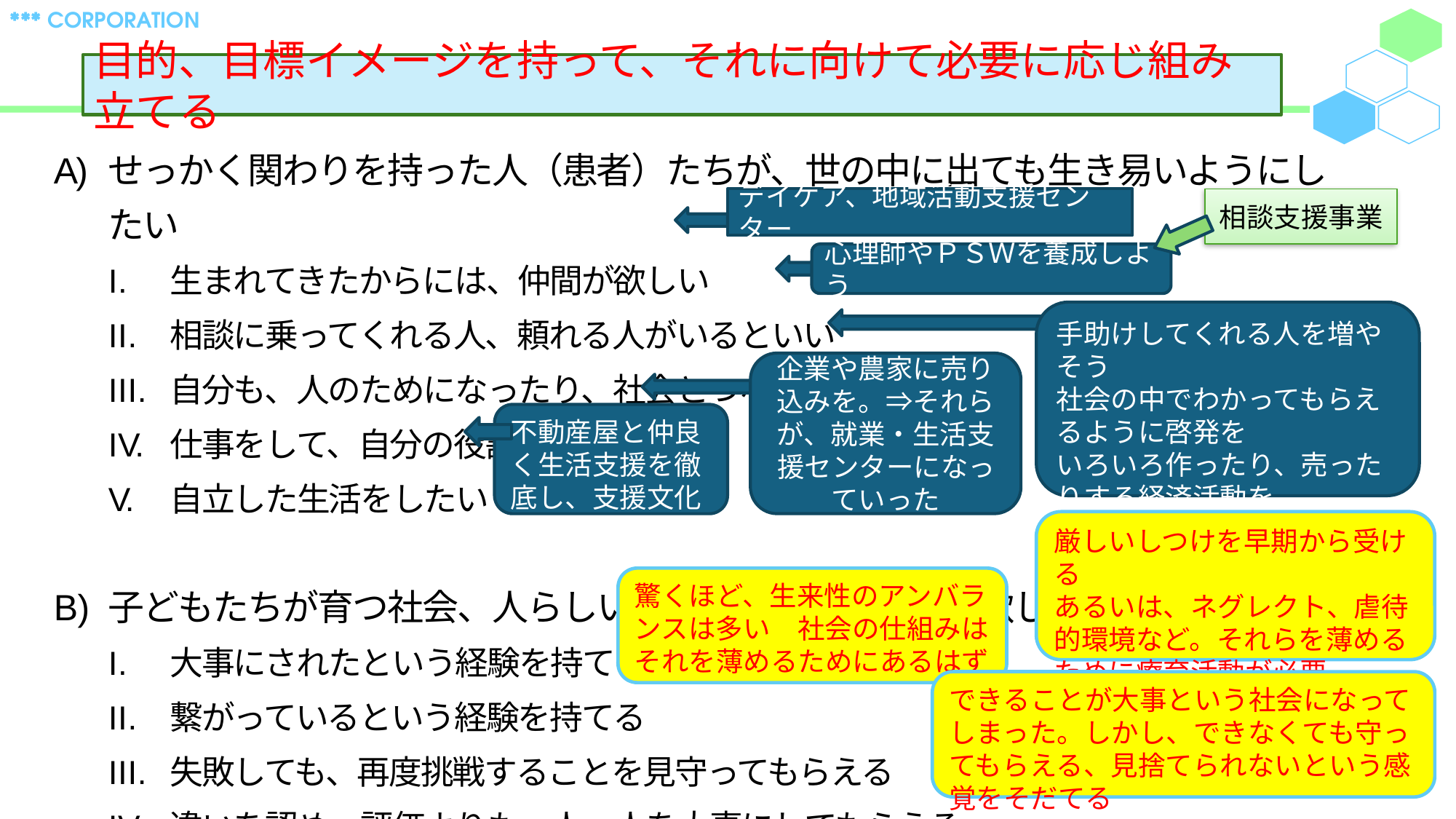

目的、目標イメージを持って、それに向けて必要に応じ組み立てる
せっかく関わりを持った人（患者）たちが、世の中に出ても生き易いようにしたい
生まれてきたからには、仲間が欲しい
相談に乗ってくれる人、頼れる人がいるといい
自分も、人のためになったり、社会とつながりたい
仕事をして、自分の役割を持ちたい
自立した生活をしたい

子どもたちが育つ社会、人らしい人が多い社会になって欲しい
大事にされたという経験を持てる
繋がっているという経験を持てる
失敗しても、再度挑戦することを見守ってもらえる
違いを認め、評価よりも一人一人を大事にしてもらえる
デイケア、地域活動支援センター
相談支援事業

心理師やＰＳＷを養成しよう

手助けしてくれる人を増やそう
社会の中でわかってもらえるように啓発を
いろいろ作ったり、売ったりする経済活動を

企業や農家に売り込みを。⇒それらが、就業・生活支援センターになっていった

不動産屋と仲良く生活支援を徹底し、支援文化を

厳しいしつけを早期から受ける
あるいは、ネグレクト、虐待的環境など。それらを薄めるために療育活動が必要

驚くほど、生来性のアンバランスは多い　社会の仕組みはそれを薄めるためにあるはず
できることが大事という社会になってしまった。しかし、できなくても守ってもらえる、見捨てられないという感覚をそだてる